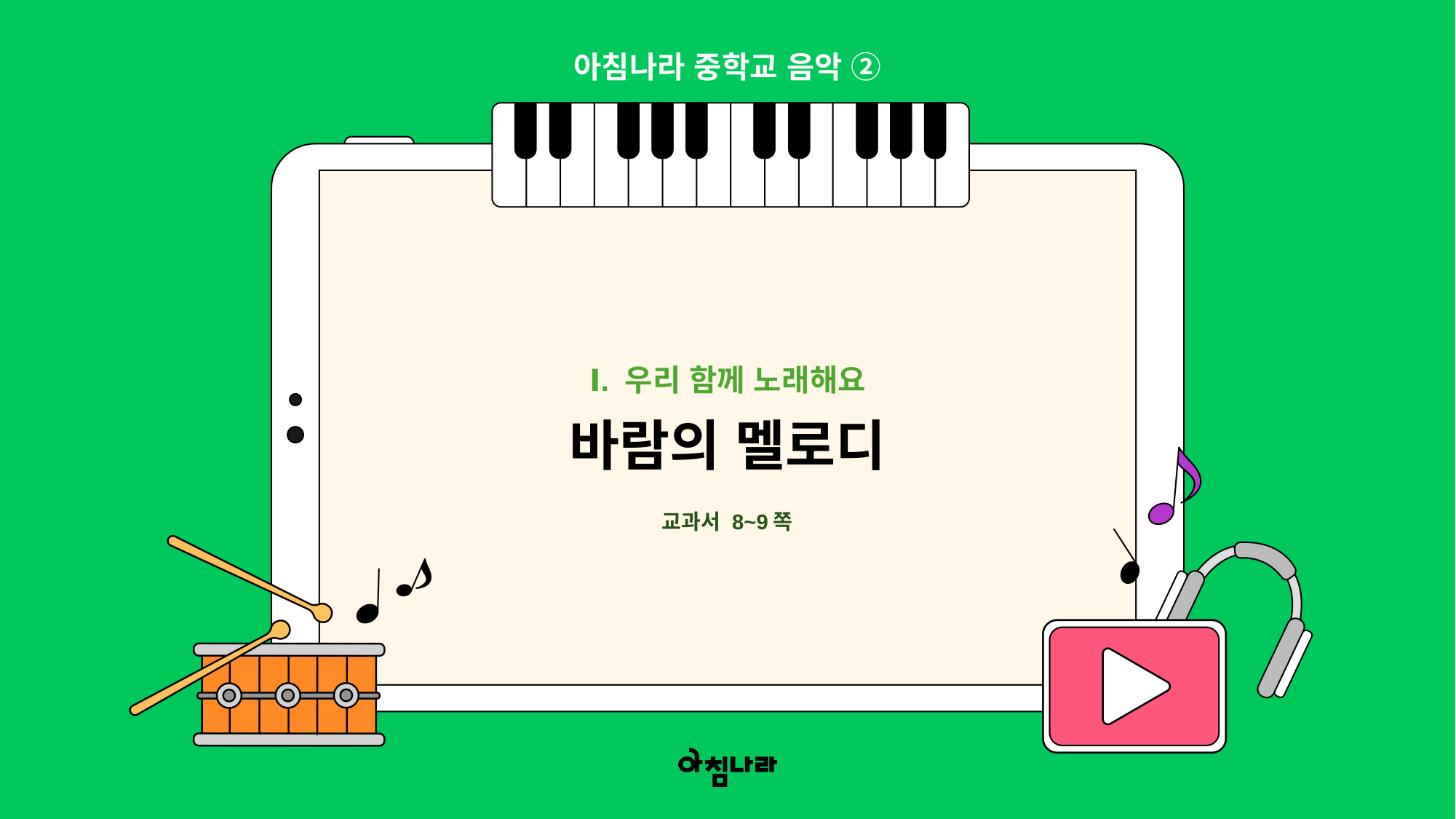

아침나라 중학교 음악 ②
Ⅰ. 우리 함께 노래해요
바람의 멜로디
교과서 8~9쪽